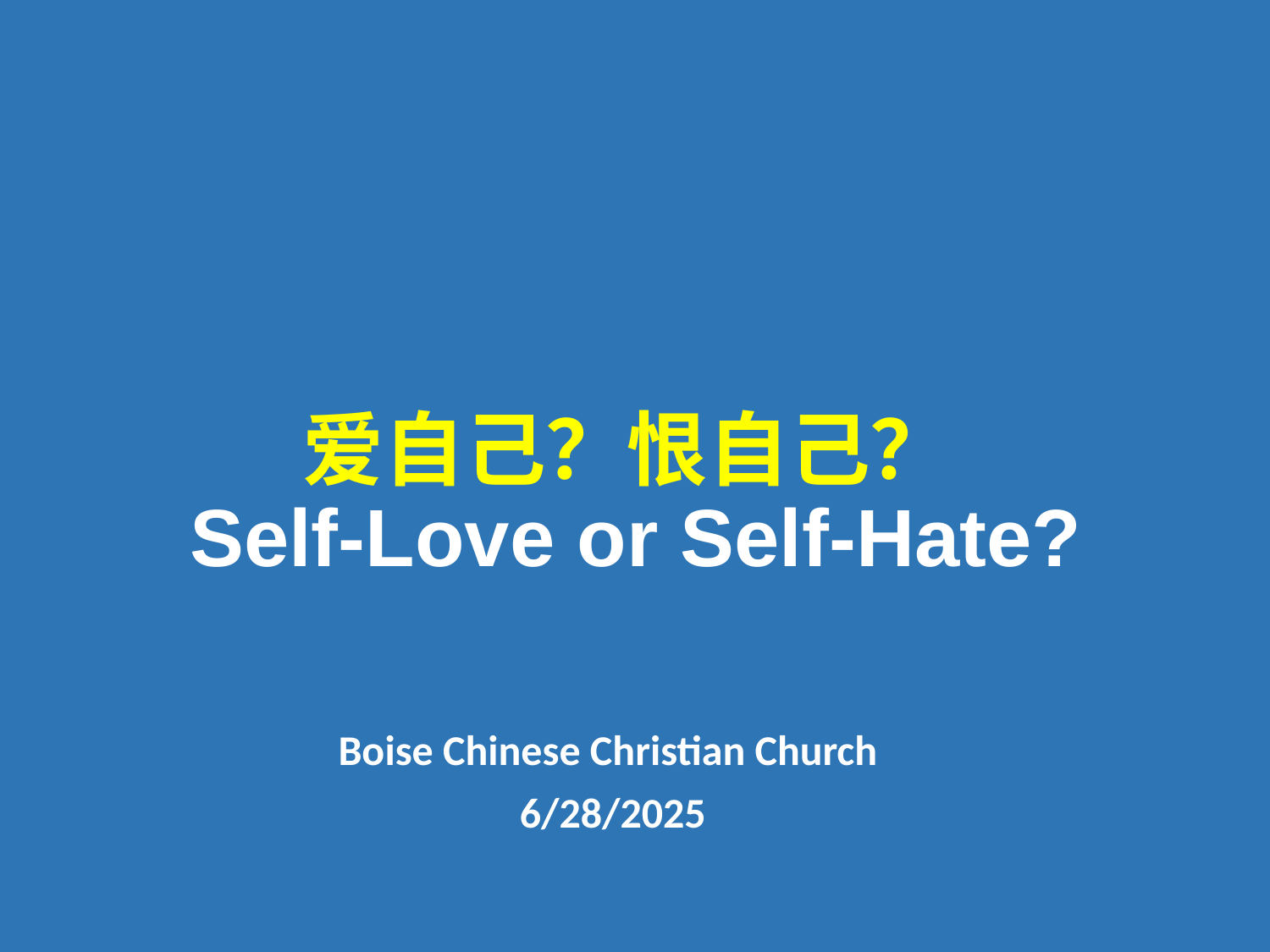

# 爱自己？恨自己？ Self-Love or Self-Hate?
Boise Chinese Christian Church
6/28/2025